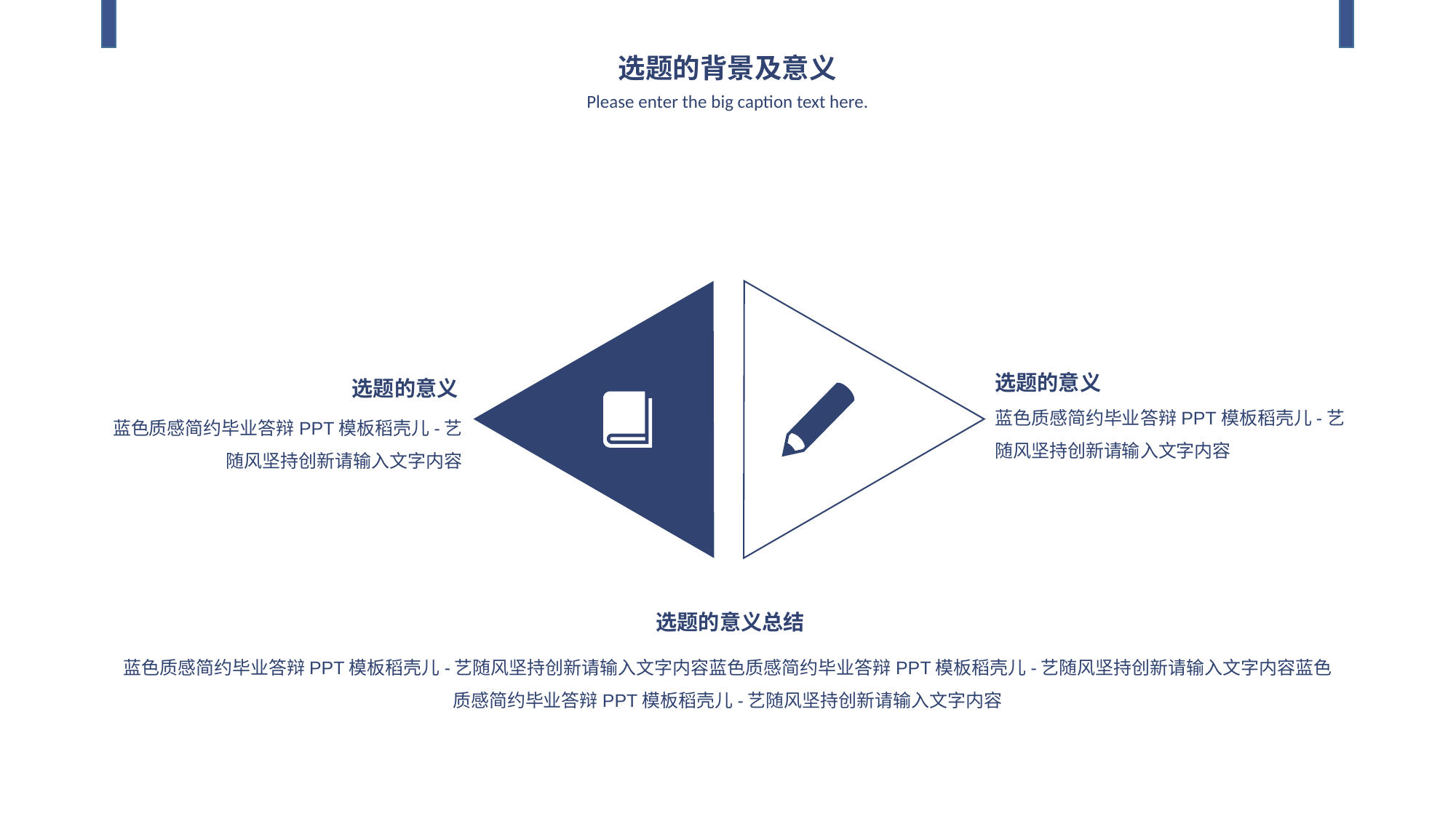

选题的背景及意义
Please enter the big caption text here.

文字
选题的意义
选题的意义

蓝色质感简约毕业答辩PPT模板稻壳儿-艺随风坚持创新请输入文字内容

蓝色质感简约毕业答辩PPT模板稻壳儿-艺随风坚持创新请输入文字内容
选题的意义总结
蓝色质感简约毕业答辩PPT模板稻壳儿-艺随风坚持创新请输入文字内容蓝色质感简约毕业答辩PPT模板稻壳儿-艺随风坚持创新请输入文字内容蓝色质感简约毕业答辩PPT模板稻壳儿-艺随风坚持创新请输入文字内容